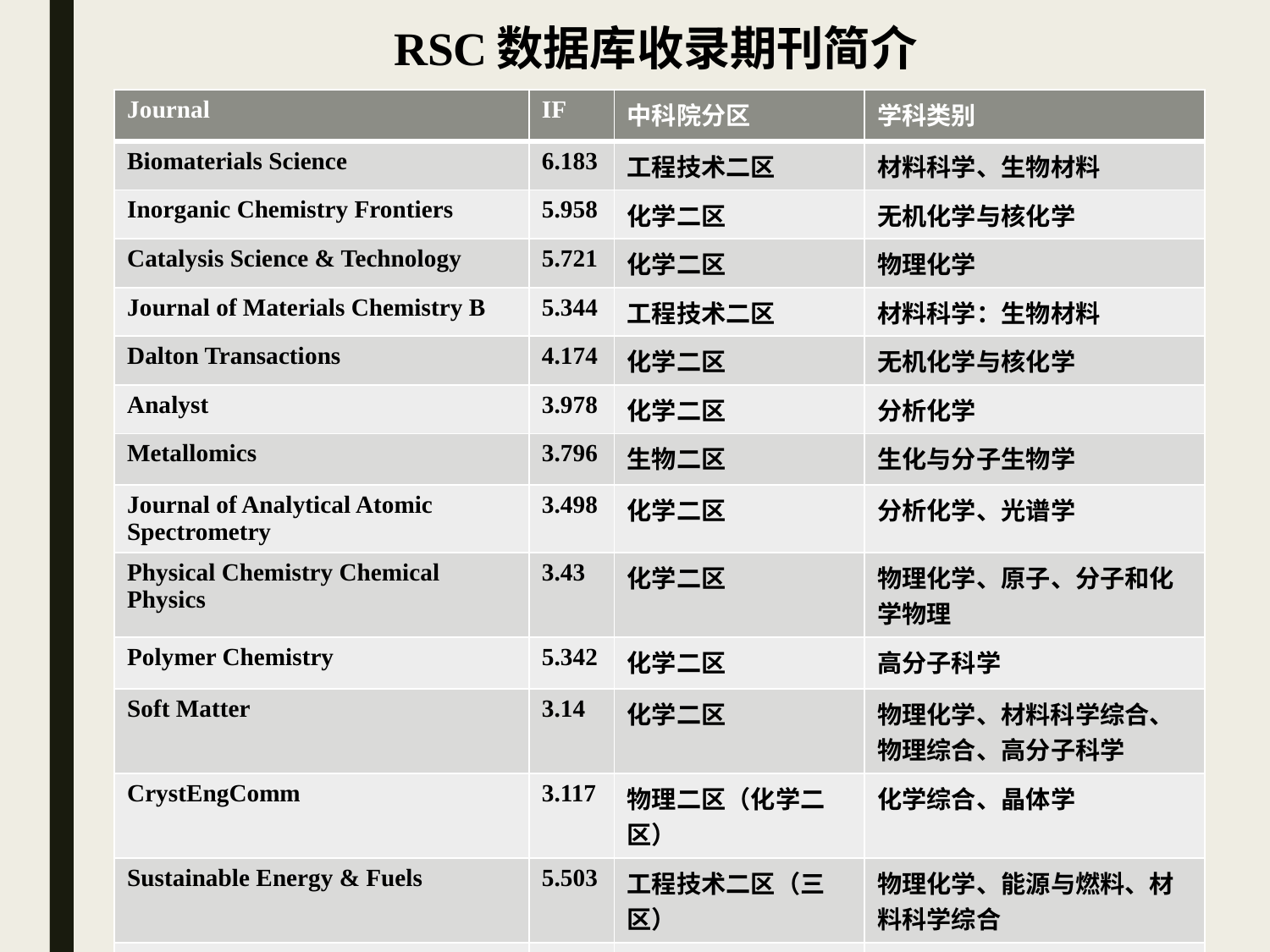

RSC数据库收录期刊简介
| Journal | IF | 中科院分区 | 学科类别 |
| --- | --- | --- | --- |
| Biomaterials Science | 6.183 | 工程技术二区 | 材料科学、生物材料 |
| Inorganic Chemistry Frontiers | 5.958 | 化学二区 | 无机化学与核化学 |
| Catalysis Science & Technology | 5.721 | 化学二区 | 物理化学 |
| Journal of Materials Chemistry B | 5.344 | 工程技术二区 | 材料科学：生物材料 |
| Dalton Transactions | 4.174 | 化学二区 | 无机化学与核化学 |
| Analyst | 3.978 | 化学二区 | 分析化学 |
| Metallomics | 3.796 | 生物二区 | 生化与分子生物学 |
| Journal of Analytical Atomic Spectrometry | 3.498 | 化学二区 | 分析化学、光谱学 |
| Physical Chemistry Chemical Physics | 3.43 | 化学二区 | 物理化学、原子、分子和化学物理 |
| Polymer Chemistry | 5.342 | 化学二区 | 高分子科学 |
| Soft Matter | 3.14 | 化学二区 | 物理化学、材料科学综合、物理综合、高分子科学 |
| CrystEngComm | 3.117 | 物理二区（化学二区） | 化学综合、晶体学 |
| Sustainable Energy & Fuels | 5.503 | 工程技术二区（三区） | 物理化学、能源与燃料、材料科学综合 |
| Environmental Science: Water Research & Technology | 3.449 | 环境科学与生态学二区（三区） | 工程环境、环境科学、水资源 |
| Reaction Chemistry & Engineering | 3.441 | 化学二区（三区） | 化学综合、工程化学 |